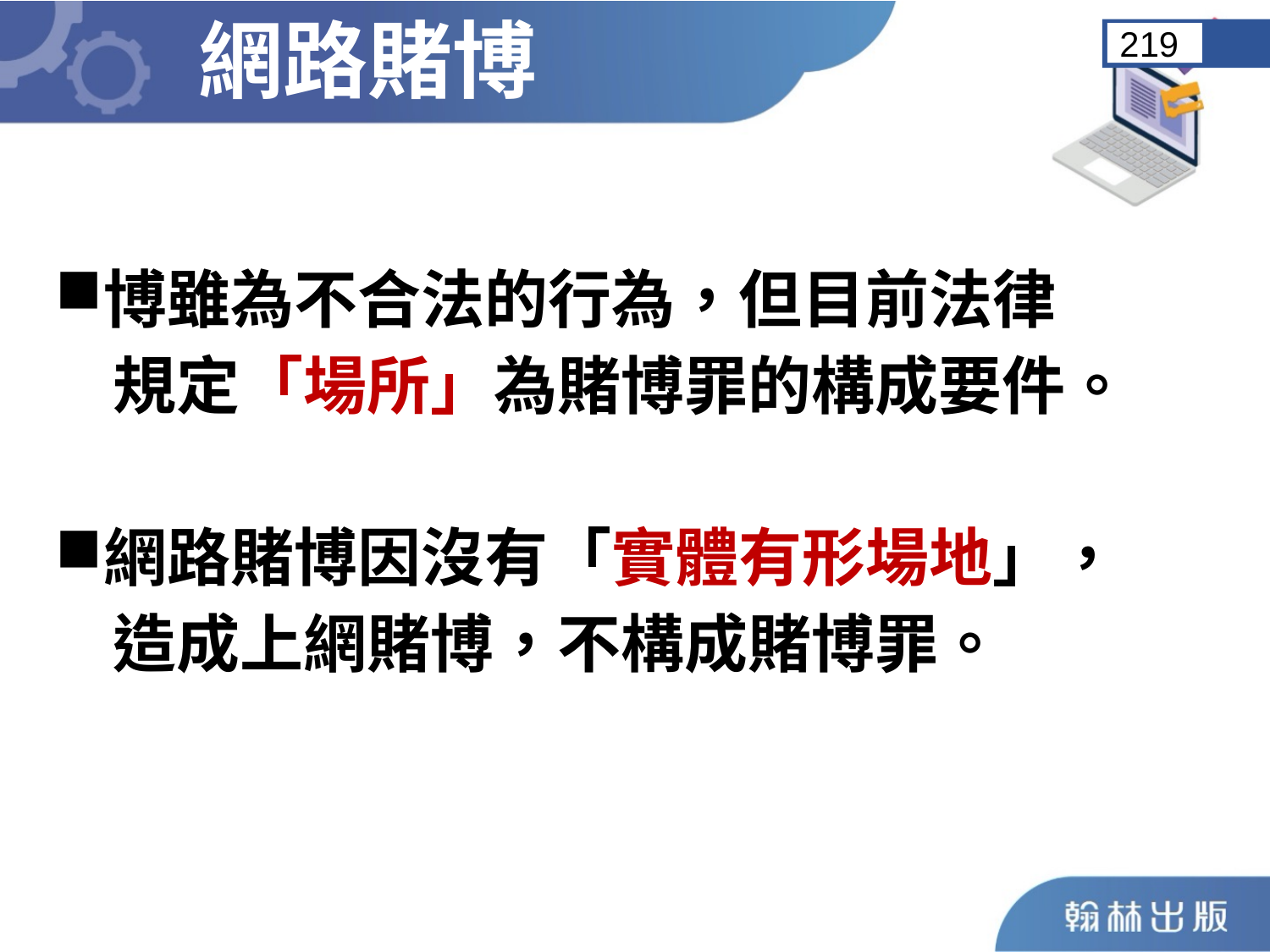

網路賭博
219
博雖為不合法的行為，但目前法律
   規定「場所」為賭博罪的構成要件。

網路賭博因沒有「實體有形場地」，
   造成上網賭博，不構成賭博罪。